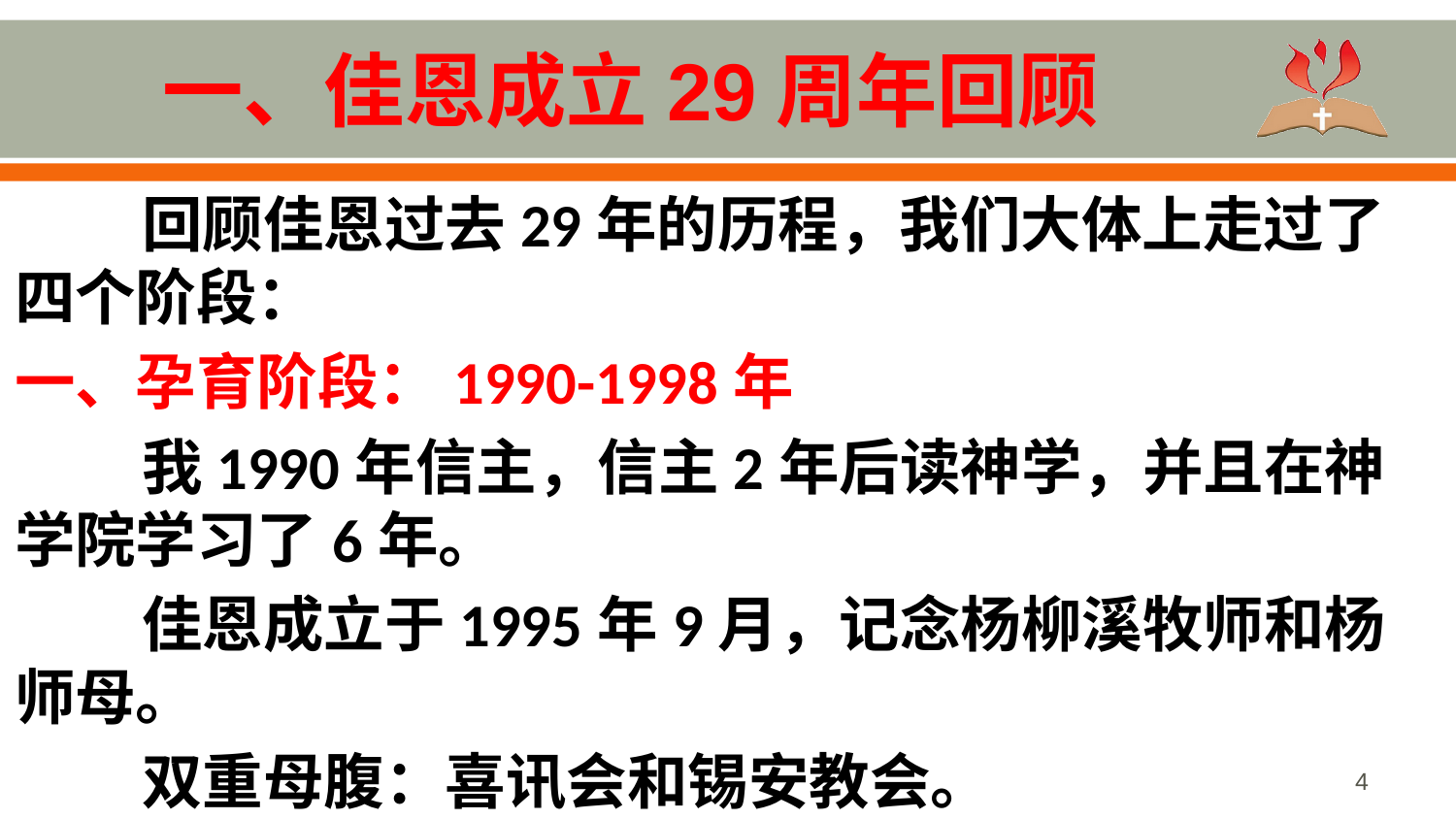

# 一、佳恩成立29周年回顾
回顾佳恩过去29年的历程，我们大体上走过了四个阶段：
一、孕育阶段：1990-1998年
我1990年信主，信主2年后读神学，并且在神学院学习了6年。
佳恩成立于1995年9月，记念杨柳溪牧师和杨师母。
双重母腹：喜讯会和锡安教会。

4